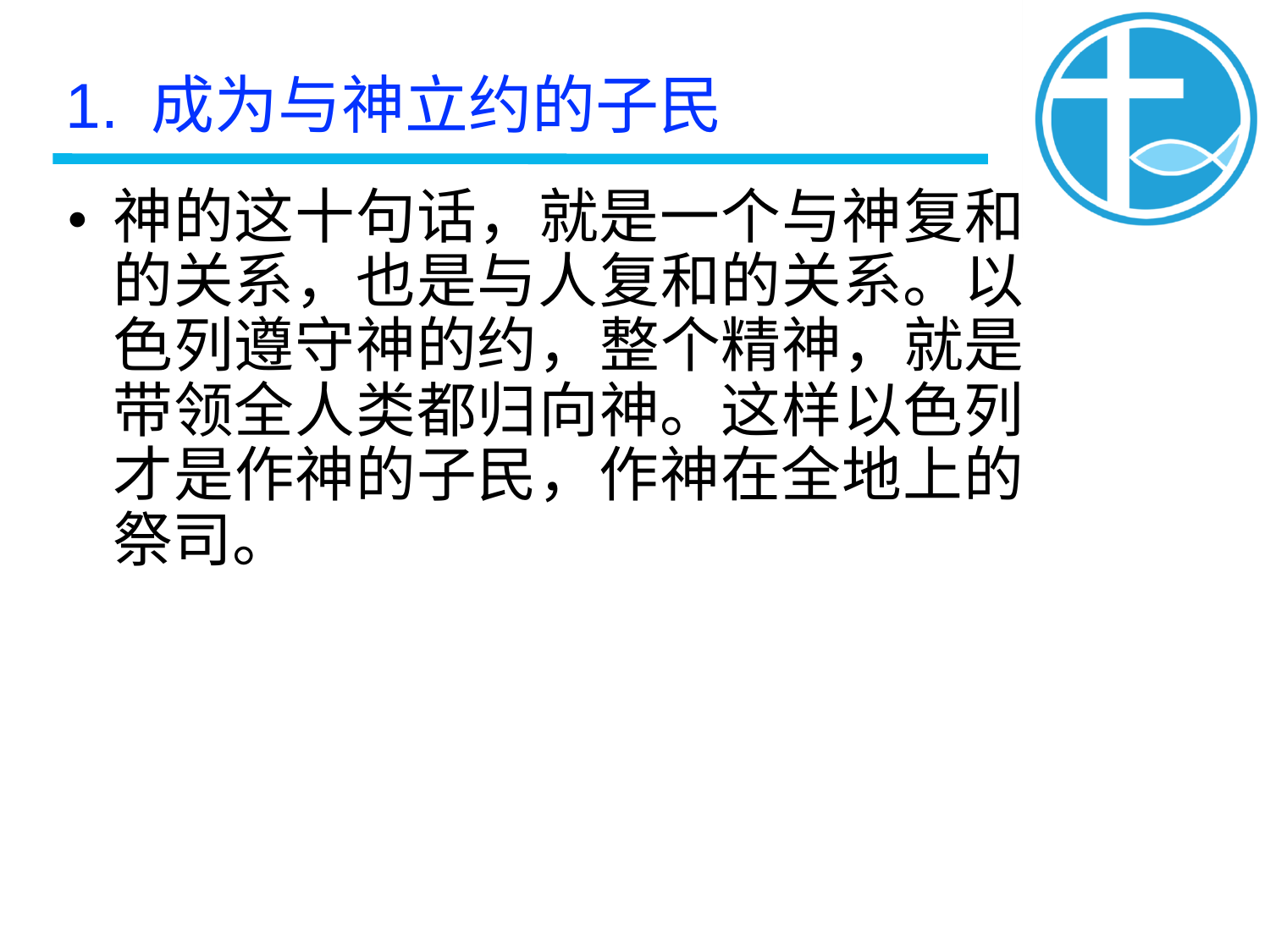

1. 成为与神立约的子民
神的这十句话，就是一个与神复和的关系，也是与人复和的关系。以色列遵守神的约，整个精神，就是带领全人类都归向神。这样以色列才是作神的子民，作神在全地上的祭司。